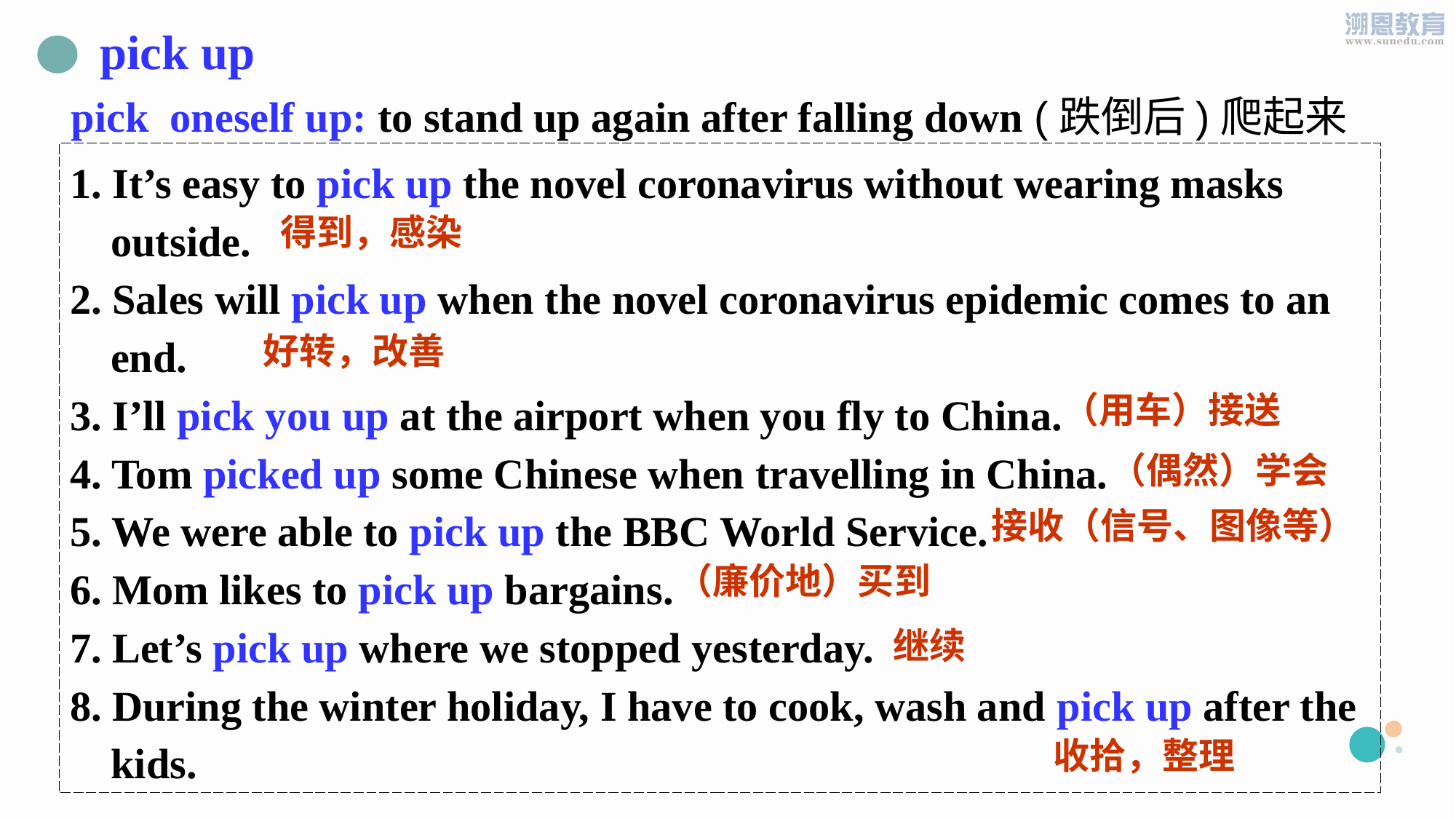

pick up

pick  oneself up: to stand up again after falling down (跌倒后)爬起来
1. It’s easy to pick up the novel coronavirus without wearing masks outside.
2. Sales will pick up when the novel coronavirus epidemic comes to an end.
3. I’ll pick you up at the airport when you fly to China.
4. Tom picked up some Chinese when travelling in China.
5. We were able to pick up the BBC World Service.
6. Mom likes to pick up bargains.
7. Let’s pick up where we stopped yesterday.
8. During the winter holiday, I have to cook, wash and pick up after the kids.
得到，感染
好转，改善
（用车）接送
（偶然）学会
接收（信号、图像等）
（廉价地）买到

继续
收拾，整理
PPT模板下载：www.1ppt.com/moban/     行业PPT模板：www.1ppt.com/hangye/
节日PPT模板：www.1ppt.com/jieri/           PPT素材下载：www.1ppt.com/sucai/
PPT背景图片：www.1ppt.com/beijing/      PPT图表下载：www.1ppt.com/tubiao/
优秀PPT下载：www.1ppt.com/xiazai/        PPT教程： www.1ppt.com/powerpoint/
Word教程： www.1ppt.com/word/              Excel教程：www.1ppt.com/excel/
资料下载：www.1ppt.com/ziliao/                PPT课件下载：www.1ppt.com/kejian/
范文下载：www.1ppt.com/fanwen/             试卷下载：www.1ppt.com/shiti/
教案下载：www.1ppt.com/jiaoan/
字体下载：www.1ppt.com/ziti/